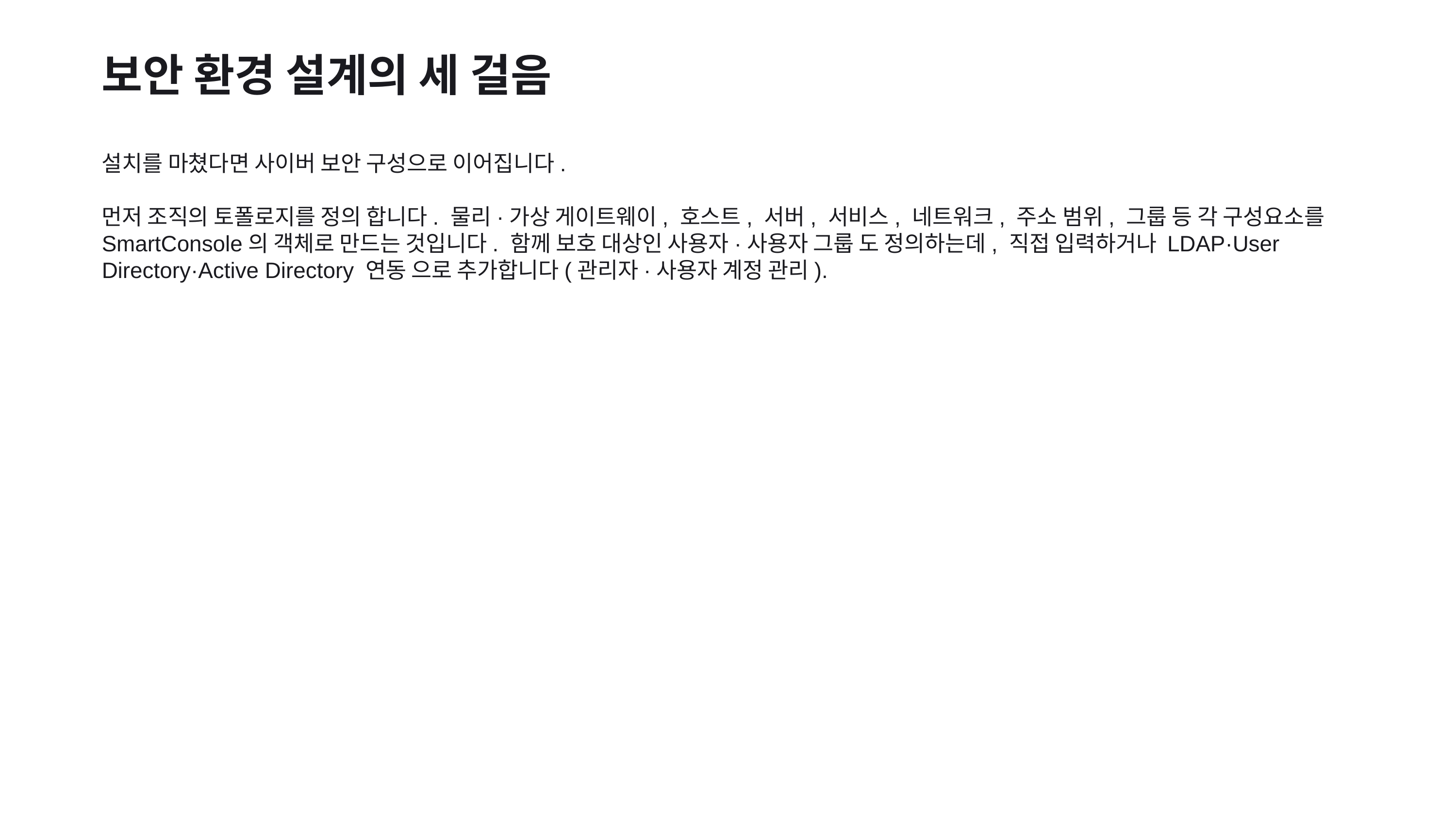

보안 환경 설계의 세 걸음
설치를 마쳤다면 사이버 보안 구성으로 이어집니다.

먼저 조직의 토폴로지를 정의 합니다. 물리·가상 게이트웨이, 호스트, 서버, 서비스, 네트워크, 주소 범위, 그룹 등 각 구성요소를 SmartConsole의 객체로 만드는 것입니다. 함께 보호 대상인 사용자·사용자 그룹 도 정의하는데, 직접 입력하거나 LDAP·User Directory·Active Directory 연동 으로 추가합니다(관리자·사용자 계정 관리).